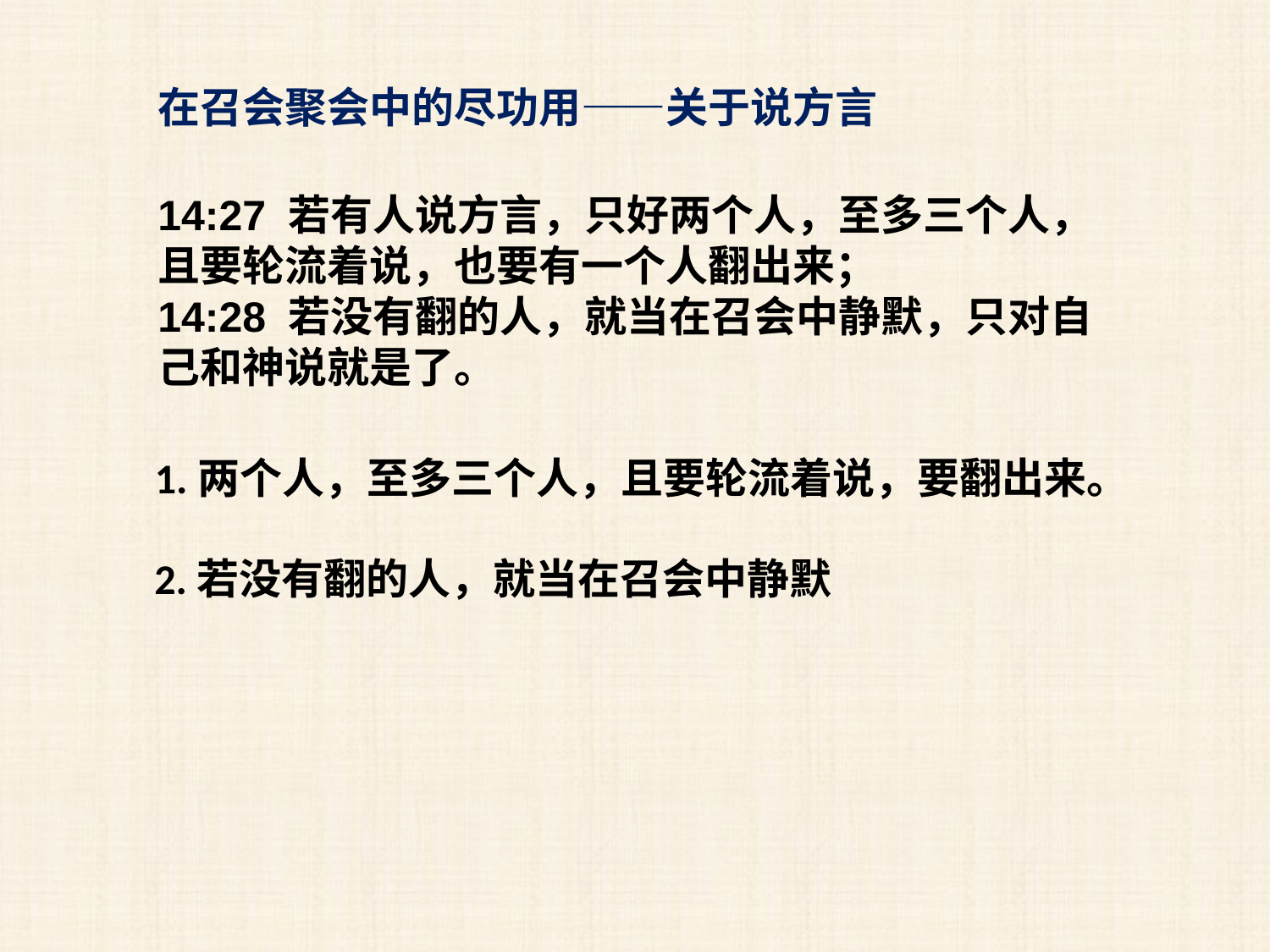

在召会聚会中的尽功用——关于说方言
14:27 若有人说方言，只好两个人，至多三个人，且要轮流着说，也要有一个人翻出来；
14:28 若没有翻的人，就当在召会中静默，只对自己和神说就是了。
1.两个人，至多三个人，且要轮流着说，要翻出来。
2.若没有翻的人，就当在召会中静默